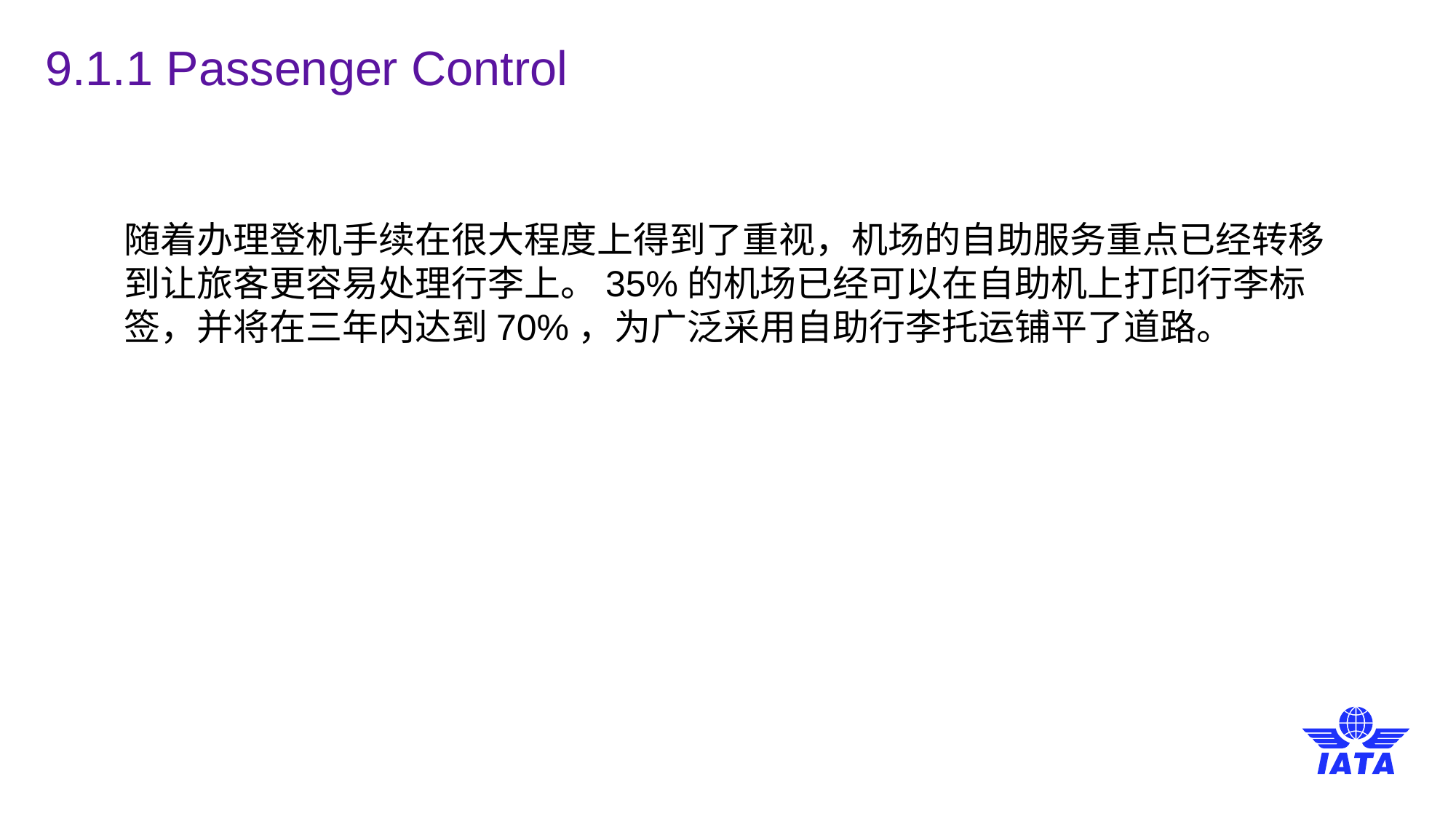

# 9.1.1 Passenger Control
随着办理登机手续在很大程度上得到了重视，机场的自助服务重点已经转移到让旅客更容易处理行李上。35%的机场已经可以在自助机上打印行李标签，并将在三年内达到70%，为广泛采用自助行李托运铺平了道路。
7